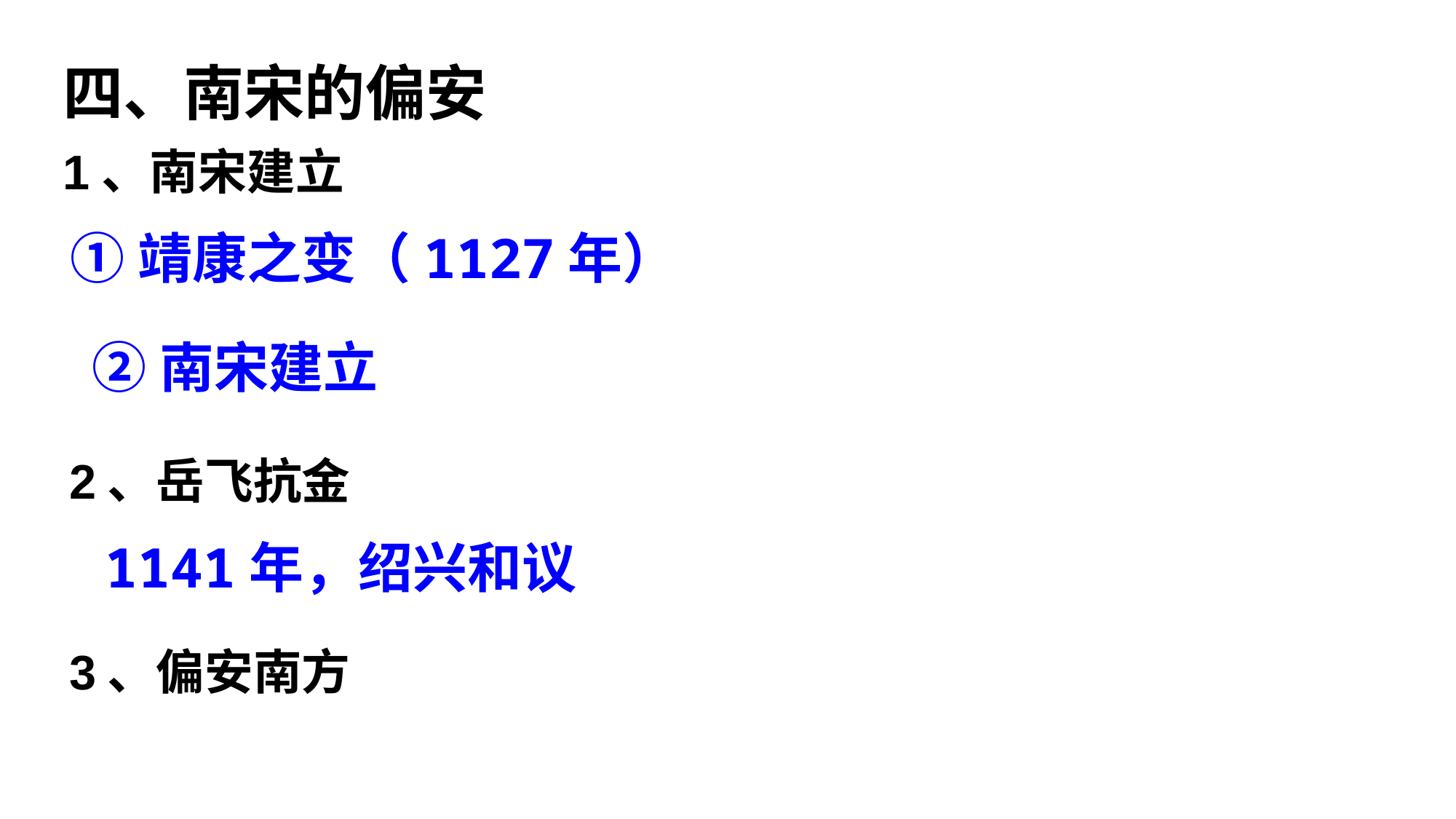

四、南宋的偏安
1、南宋建立
①靖康之变（1127年）
②南宋建立
2、岳飞抗金
1141年，绍兴和议
3、偏安南方